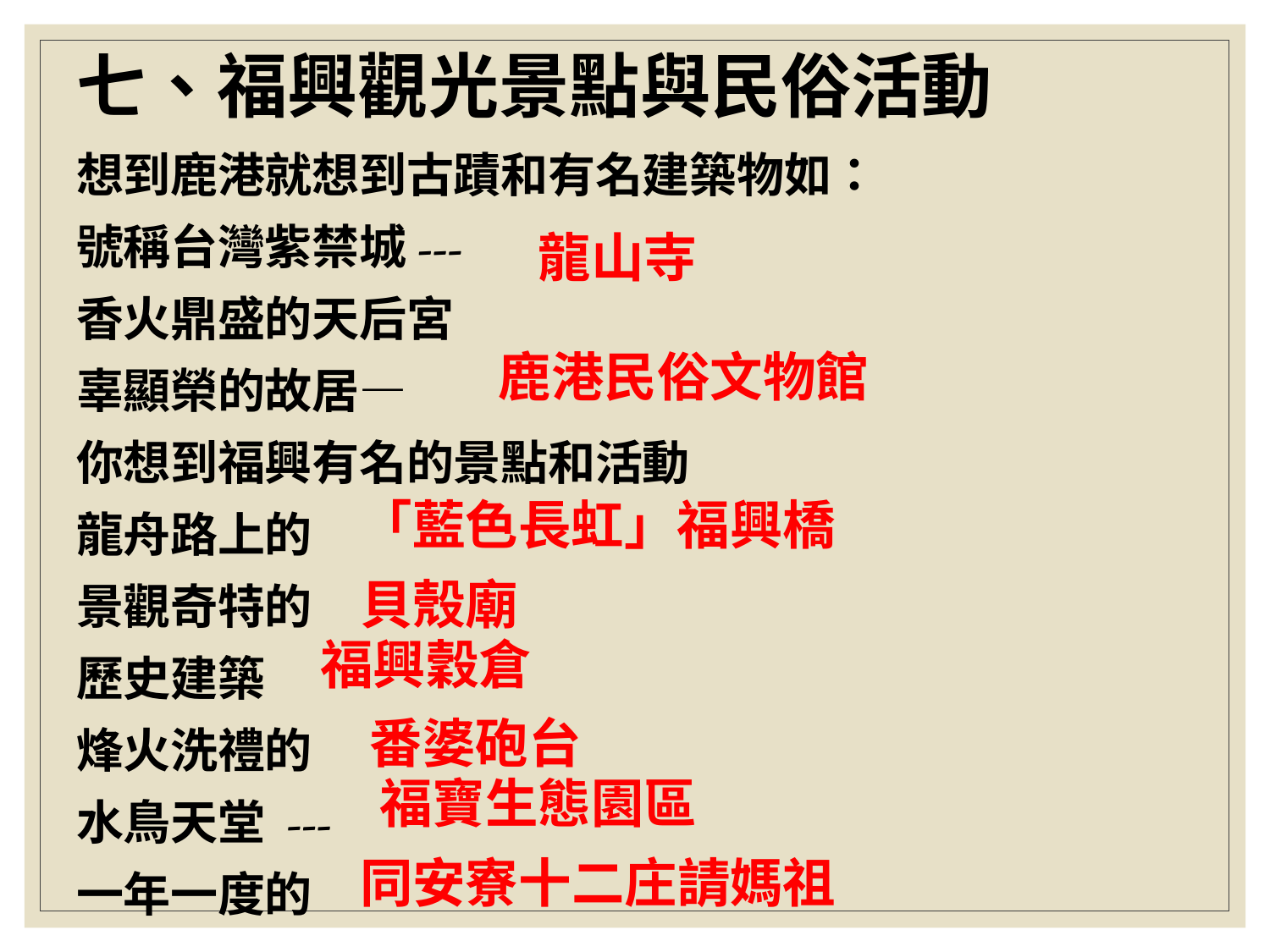

# 七、福興觀光景點與民俗活動
想到鹿港就想到古蹟和有名建築物如：
號稱台灣紫禁城---
香火鼎盛的天后宮
辜顯榮的故居—
你想到福興有名的景點和活動
龍舟路上的
景觀奇特的
歷史建築
烽火洗禮的
水鳥天堂 ---
一年一度的

龍山寺
鹿港民俗文物館
「藍色長虹」福興橋
貝殼廟
福興穀倉
番婆砲台
福寶生態園區
同安寮十二庄請媽祖